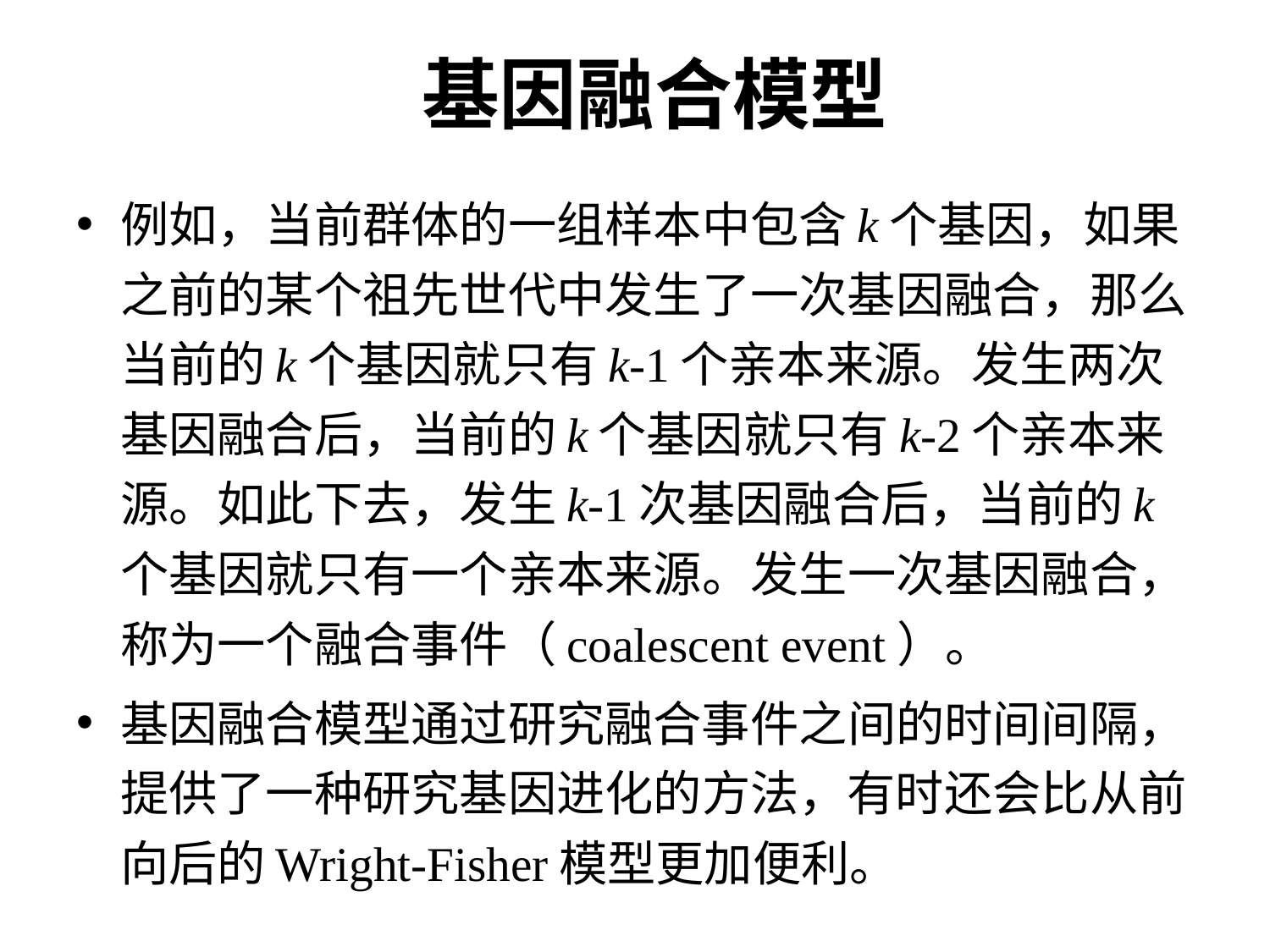

# 基因融合模型
例如，当前群体的一组样本中包含k个基因，如果之前的某个祖先世代中发生了一次基因融合，那么当前的k个基因就只有k-1个亲本来源。发生两次基因融合后，当前的k个基因就只有k-2个亲本来源。如此下去，发生k-1次基因融合后，当前的k个基因就只有一个亲本来源。发生一次基因融合，称为一个融合事件（coalescent event）。
基因融合模型通过研究融合事件之间的时间间隔，提供了一种研究基因进化的方法，有时还会比从前向后的Wright-Fisher模型更加便利。